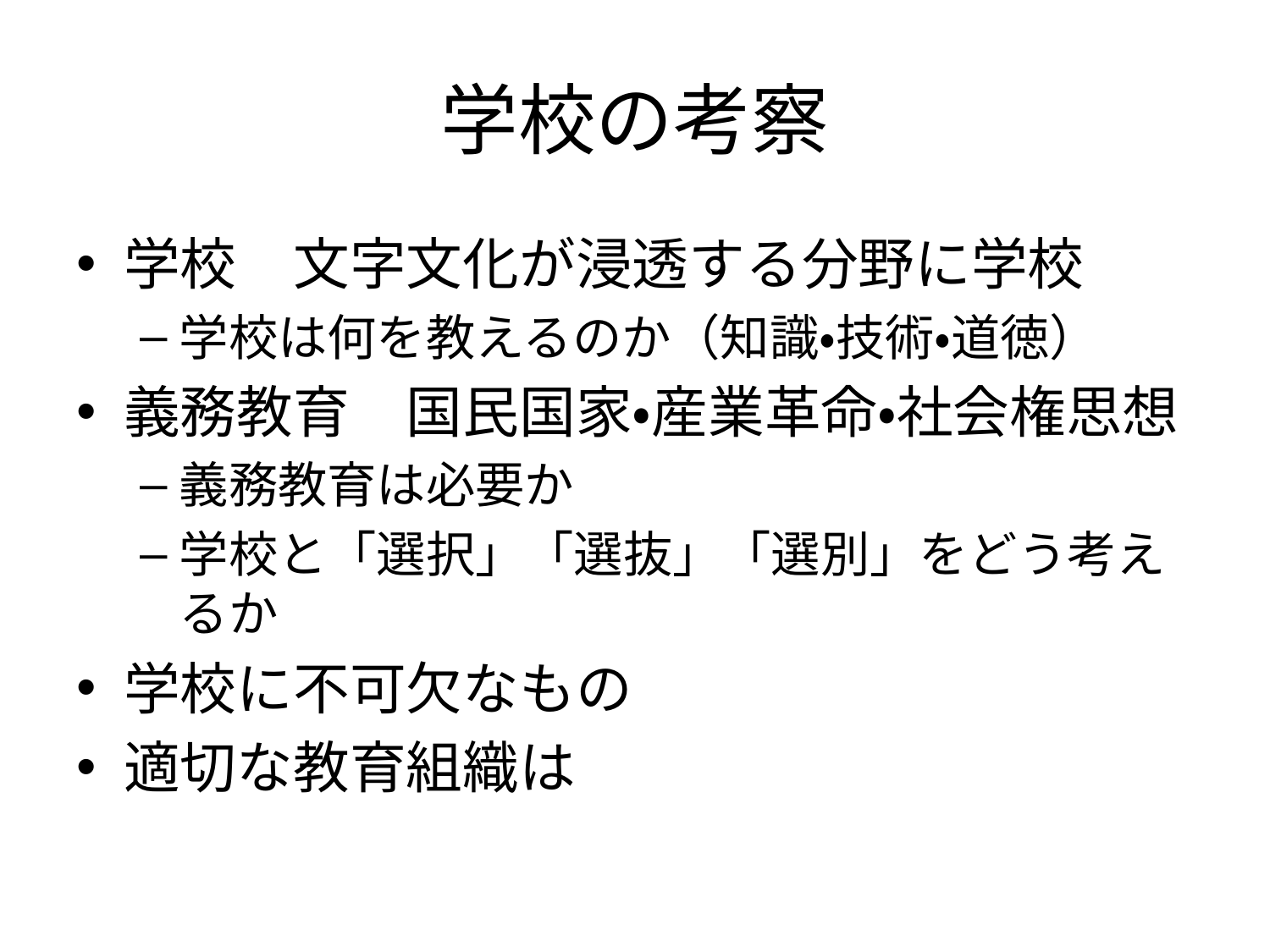

# 学校の考察
学校　文字文化が浸透する分野に学校
学校は何を教えるのか（知識・技術・道徳）
義務教育　国民国家・産業革命・社会権思想
義務教育は必要か
学校と「選択」「選抜」「選別」をどう考えるか
学校に不可欠なもの
適切な教育組織は